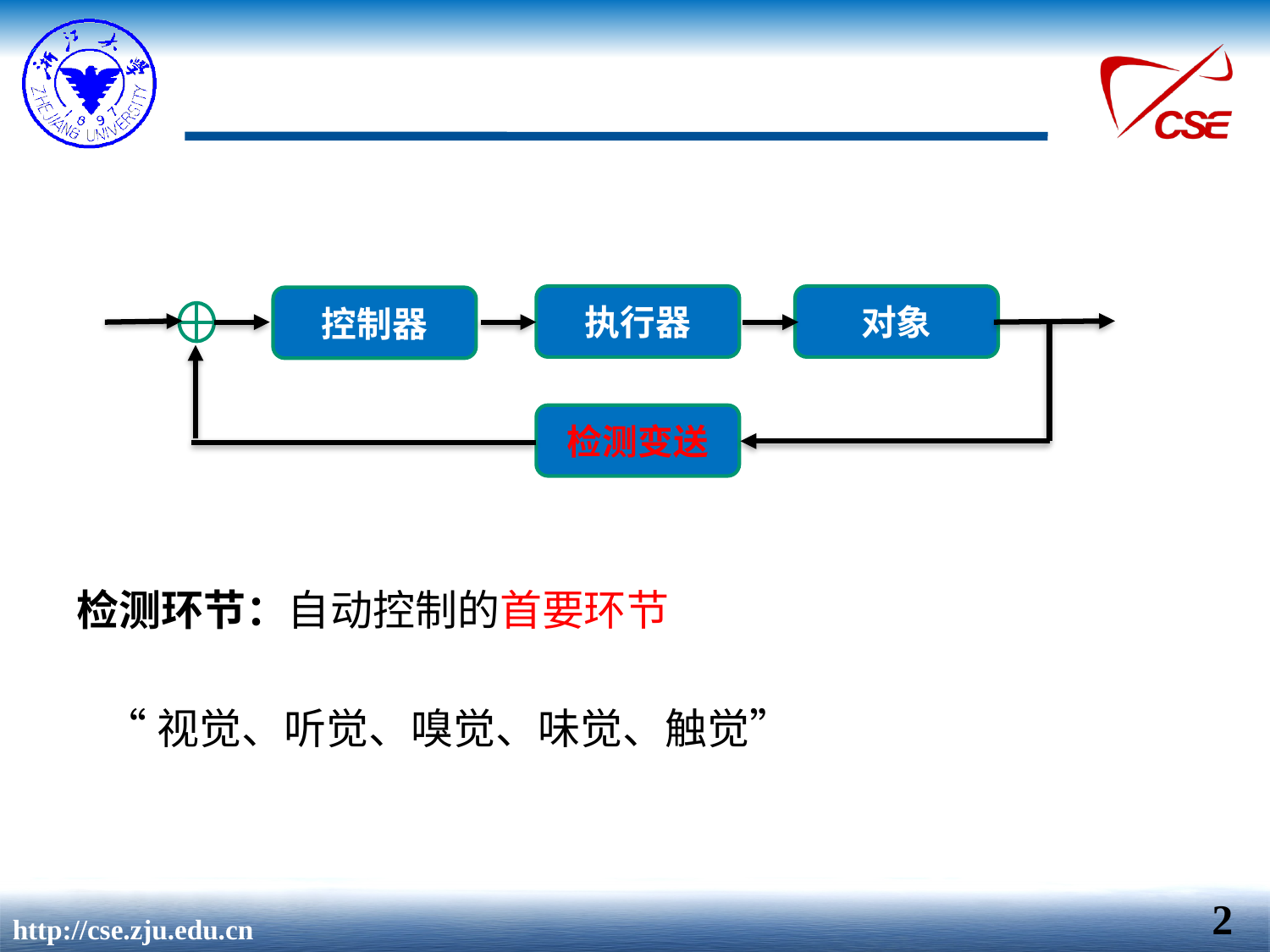

执行器
对象
控制器

检测变送
检测环节：自动控制的首要环节

   “视觉、听觉、嗅觉、味觉、触觉”